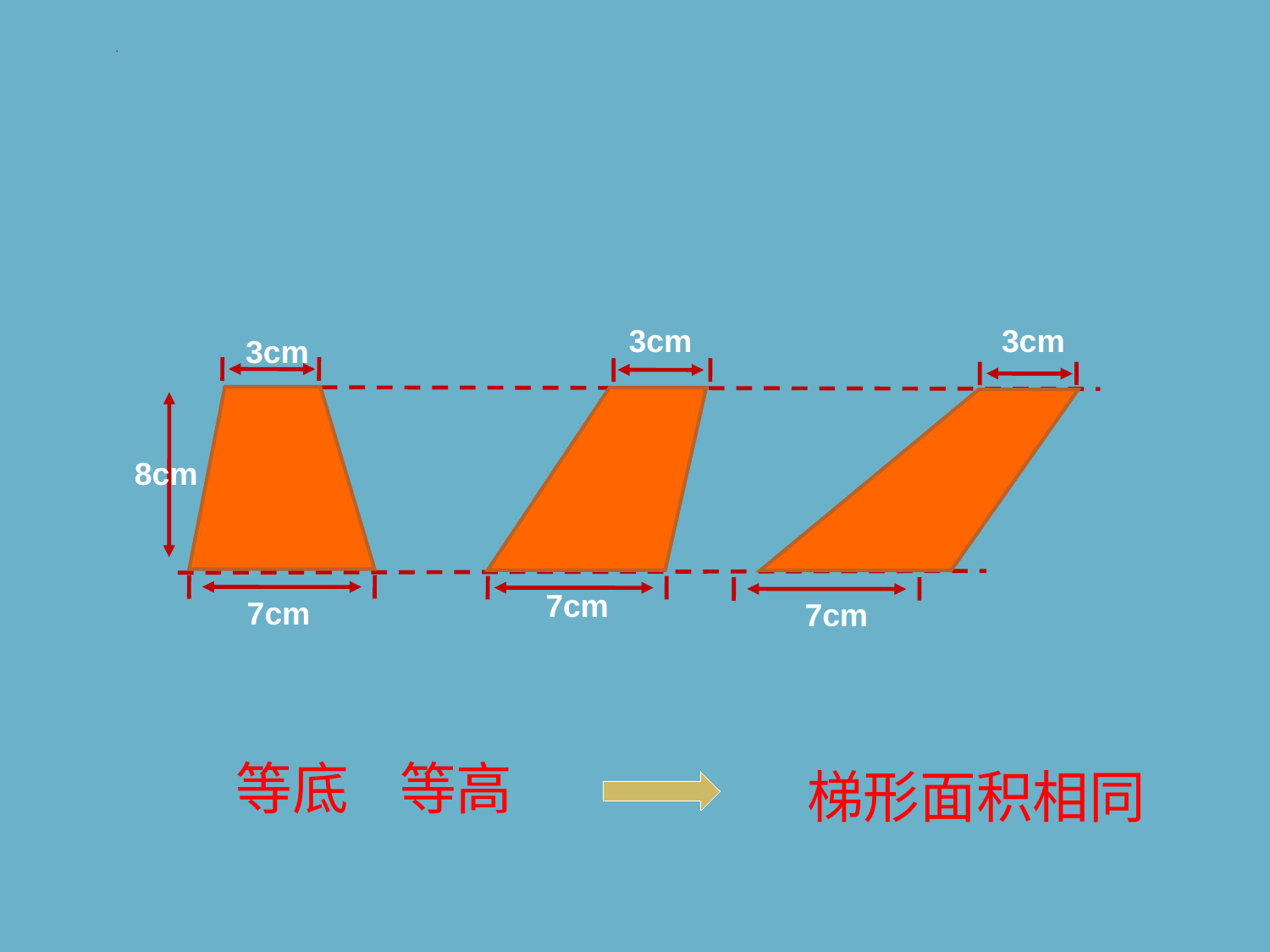

7cm

3cm
3cm
3cm

8cm
7cm

7cm
等底    等高
梯形面积相同